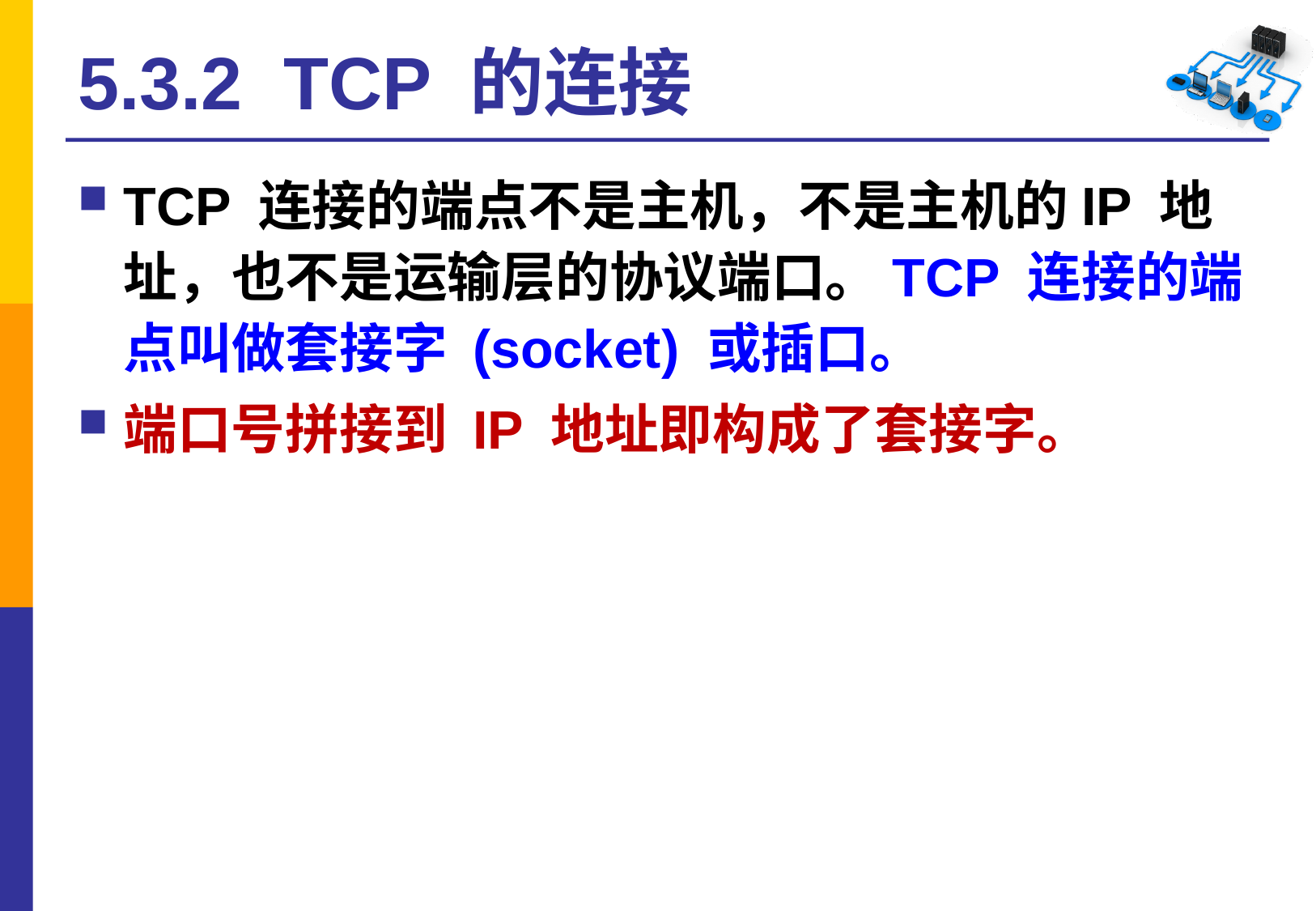

# 5.3.2  TCP 的连接
TCP 连接的端点不是主机，不是主机的IP 地址，也不是运输层的协议端口。TCP 连接的端点叫做套接字 (socket) 或插口。
端口号拼接到 IP 地址即构成了套接字。